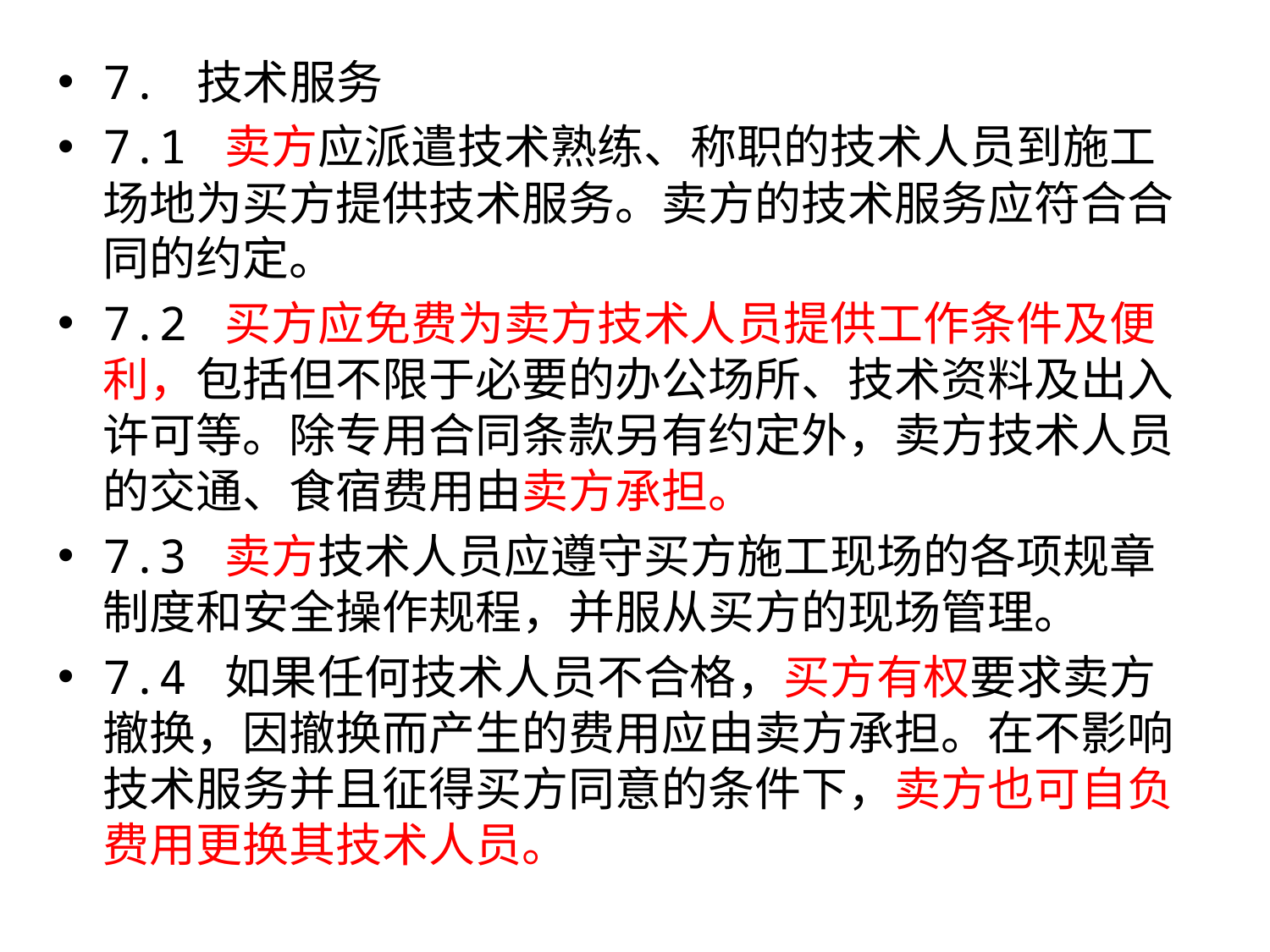

7. 技术服务
7.1 卖方应派遣技术熟练、称职的技术人员到施工场地为买方提供技术服务。卖方的技术服务应符合合同的约定。
7.2 买方应免费为卖方技术人员提供工作条件及便利，包括但不限于必要的办公场所、技术资料及出入许可等。除专用合同条款另有约定外，卖方技术人员的交通、食宿费用由卖方承担。
7.3 卖方技术人员应遵守买方施工现场的各项规章制度和安全操作规程，并服从买方的现场管理。
7.4 如果任何技术人员不合格，买方有权要求卖方撤换，因撤换而产生的费用应由卖方承担。在不影响技术服务并且征得买方同意的条件下，卖方也可自负费用更换其技术人员。